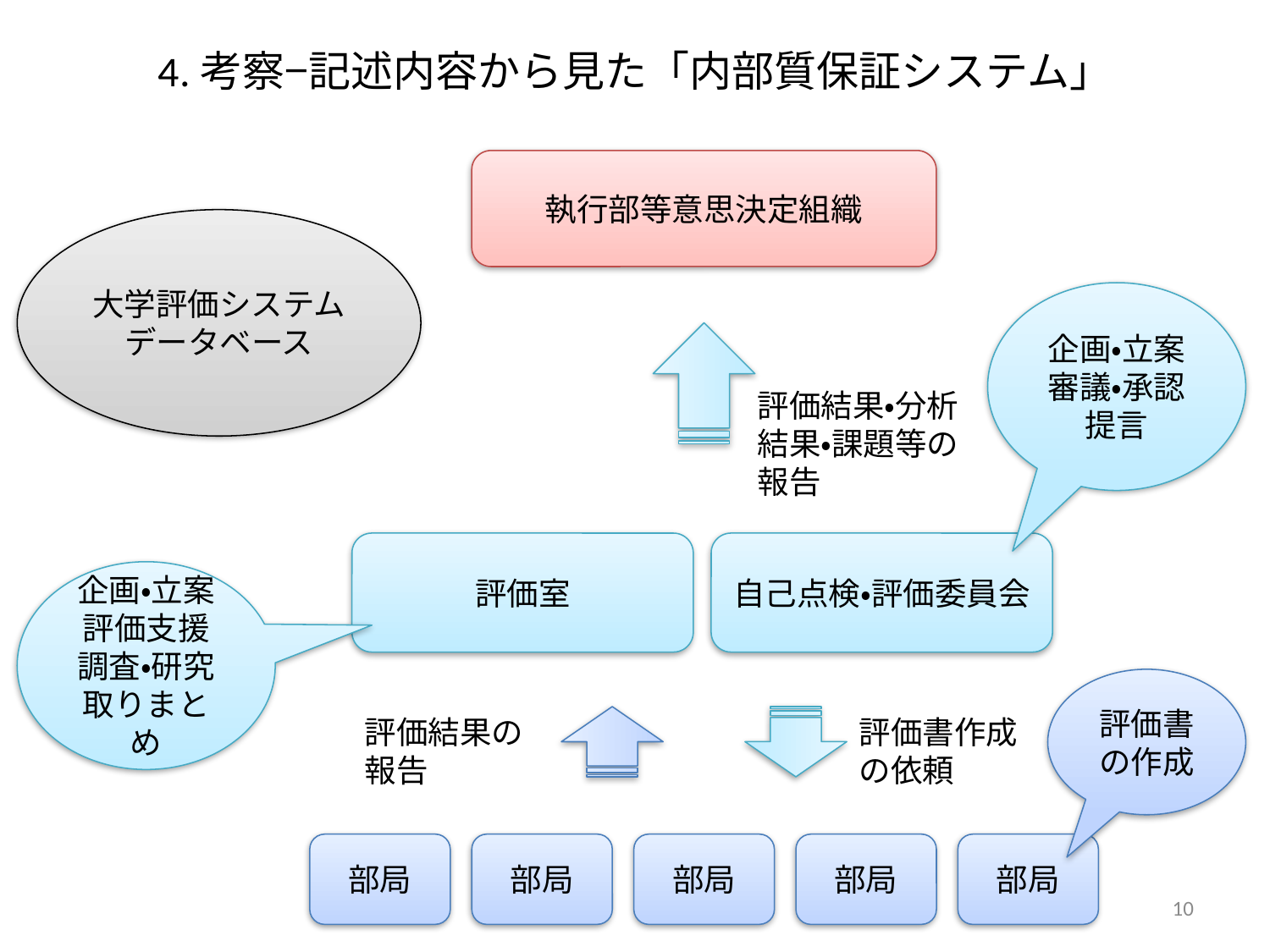

4.考察−記述内容から見た「内部質保証システム」
執行部等意思決定組織
大学評価システム
データベース
企画・立案
審議・承認
提言

評価結果・分析結果・課題等の報告
評価室
自己点検・評価委員会
企画・立案
評価支援
調査・研究
取りまとめ
評価書の作成

評価書作成の依頼
評価結果の報告
部局
部局
部局
部局
部局
10